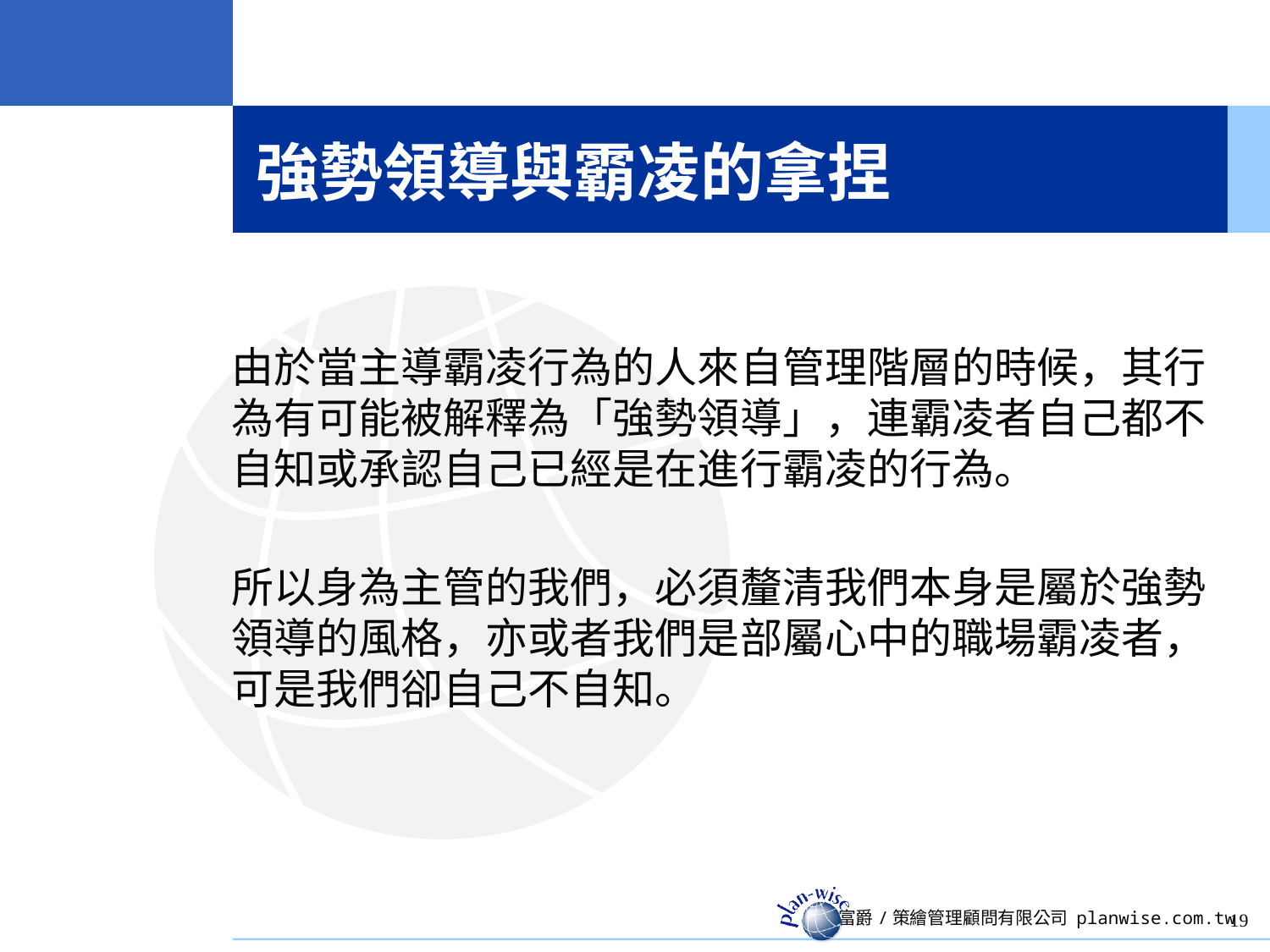

# 強勢領導與霸凌的拿捏

由於當主導霸凌行為的人來自管理階層的時候，其行為有可能被解釋為「強勢領導」，連霸凌者自己都不自知或承認自己已經是在進行霸凌的行為。

所以身為主管的我們，必須釐清我們本身是屬於強勢領導的風格，亦或者我們是部屬心中的職場霸凌者，可是我們卻自己不自知。
19